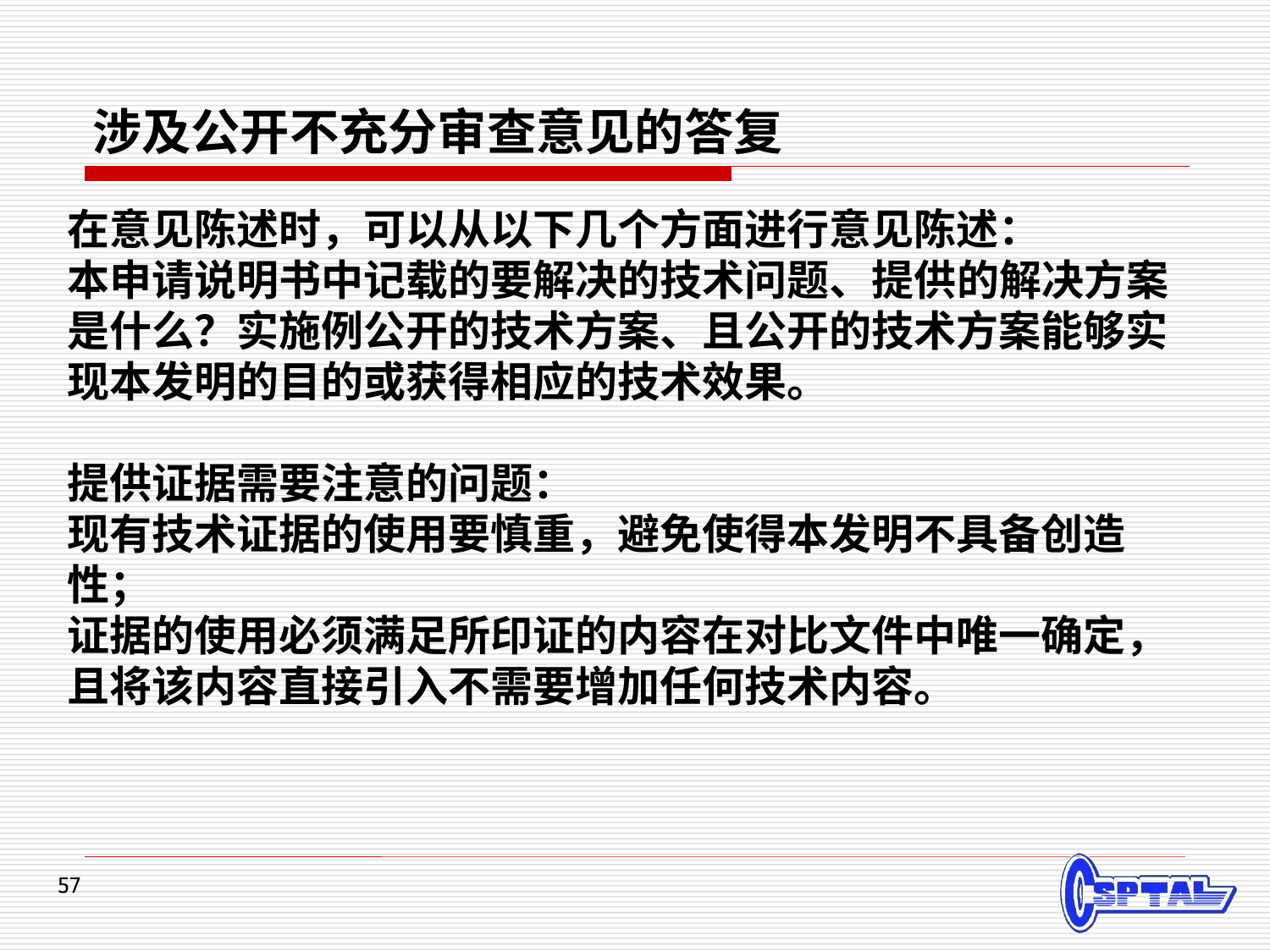

# 涉及公开不充分审查意见的答复
在意见陈述时，可以从以下几个方面进行意见陈述：
本申请说明书中记载的要解决的技术问题、提供的解决方案是什么？实施例公开的技术方案、且公开的技术方案能够实现本发明的目的或获得相应的技术效果。

提供证据需要注意的问题：
现有技术证据的使用要慎重，避免使得本发明不具备创造性；
证据的使用必须满足所印证的内容在对比文件中唯一确定，且将该内容直接引入不需要增加任何技术内容。

57